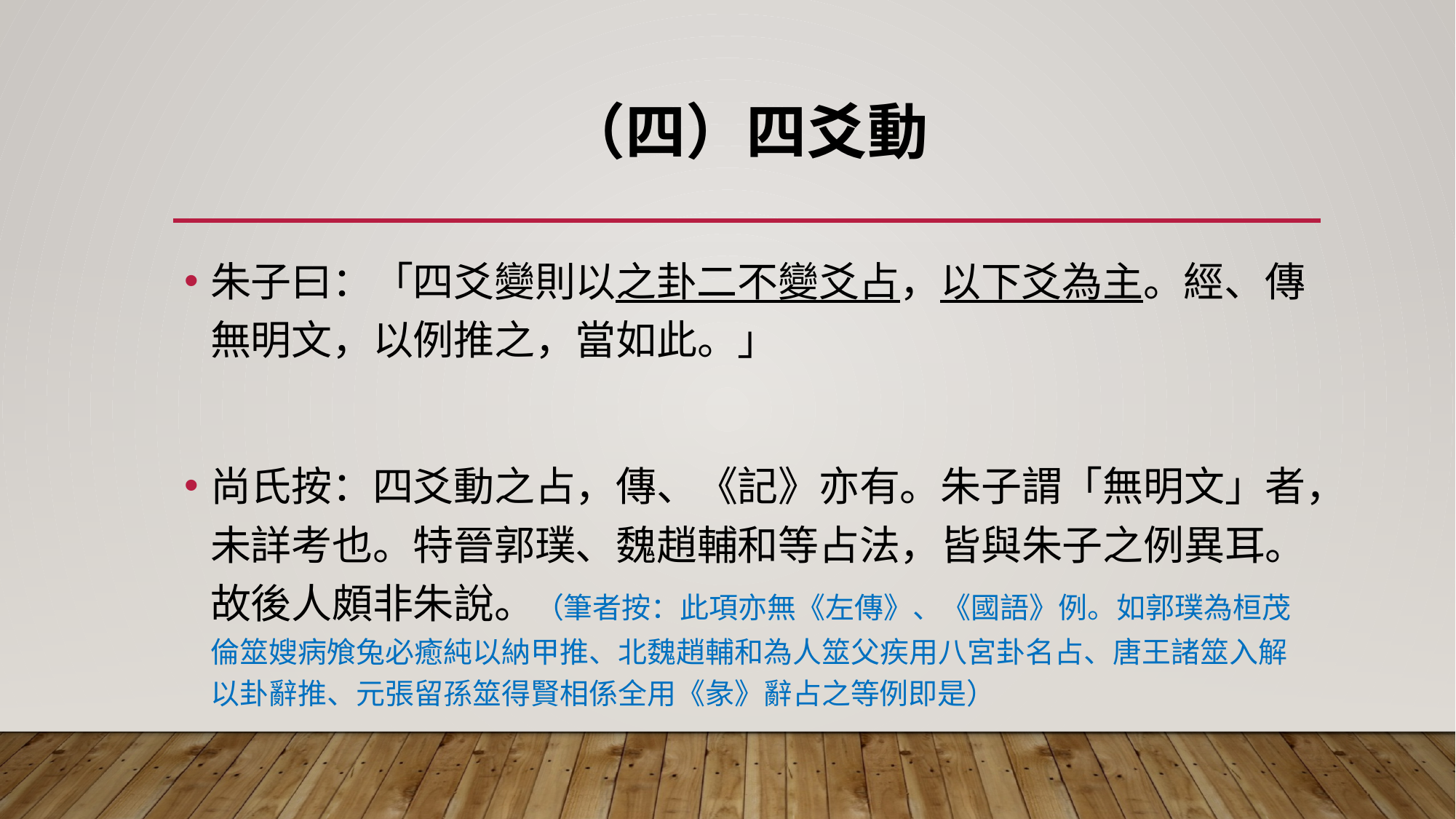

# （四）四爻動
朱子曰：「四爻變則以之卦二不變爻占，以下爻為主。經、傳無明文，以例推之，當如此。」

尚氏按：四爻動之占，傳、《記》亦有。朱子謂「無明文」者，未詳考也。特晉郭璞、魏趙輔和等占法，皆與朱子之例異耳。故後人頗非朱說。（筆者按：此項亦無《左傳》、《國語》例。如郭璞為桓茂倫筮嫂病飧兔必癒純以納甲推、北魏趙輔和為人筮父疾用八宮卦名占、唐王諸筮入解以卦辭推、元張留孫筮得賢相係全用《彖》辭占之等例即是）